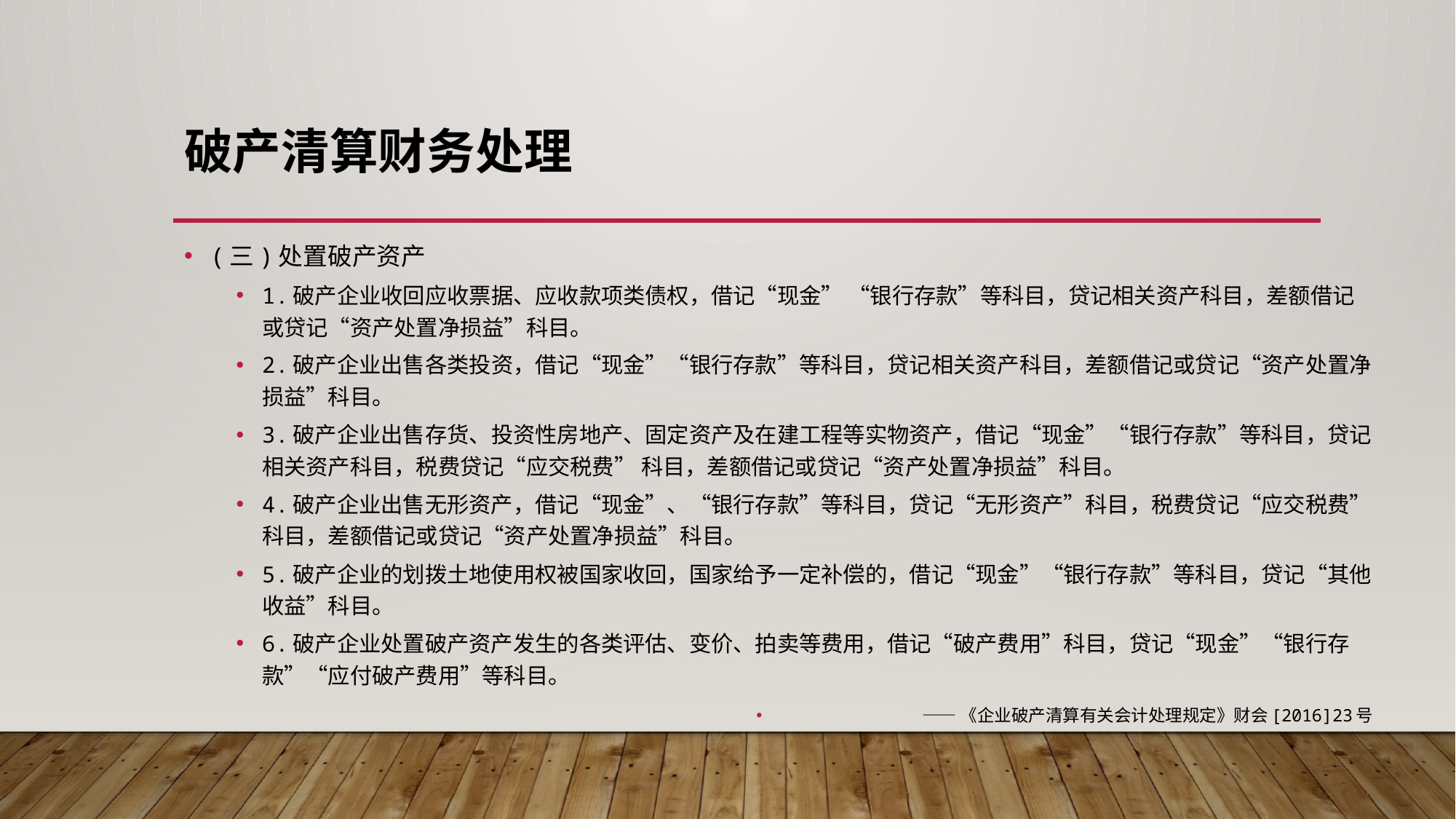

# 破产清算财务处理
(三)处置破产资产
1.破产企业收回应收票据、应收款项类债权，借记“现金” “银行存款”等科目，贷记相关资产科目，差额借记或贷记“资产处置净损益”科目。
2.破产企业出售各类投资，借记“现金”“银行存款”等科目，贷记相关资产科目，差额借记或贷记“资产处置净损益”科目。
3.破产企业出售存货、投资性房地产、固定资产及在建工程等实物资产，借记“现金”“银行存款”等科目，贷记相关资产科目，税费贷记“应交税费” 科目，差额借记或贷记“资产处置净损益”科目。
4.破产企业出售无形资产，借记“现金”、“银行存款”等科目，贷记“无形资产”科目，税费贷记“应交税费”科目，差额借记或贷记“资产处置净损益”科目。
5.破产企业的划拨土地使用权被国家收回，国家给予一定补偿的，借记“现金”“银行存款”等科目，贷记“其他收益”科目。
6.破产企业处置破产资产发生的各类评估、变价、拍卖等费用，借记“破产费用”科目，贷记“现金”“银行存款”“应付破产费用”等科目。
——《企业破产清算有关会计处理规定》财会[2016]23号